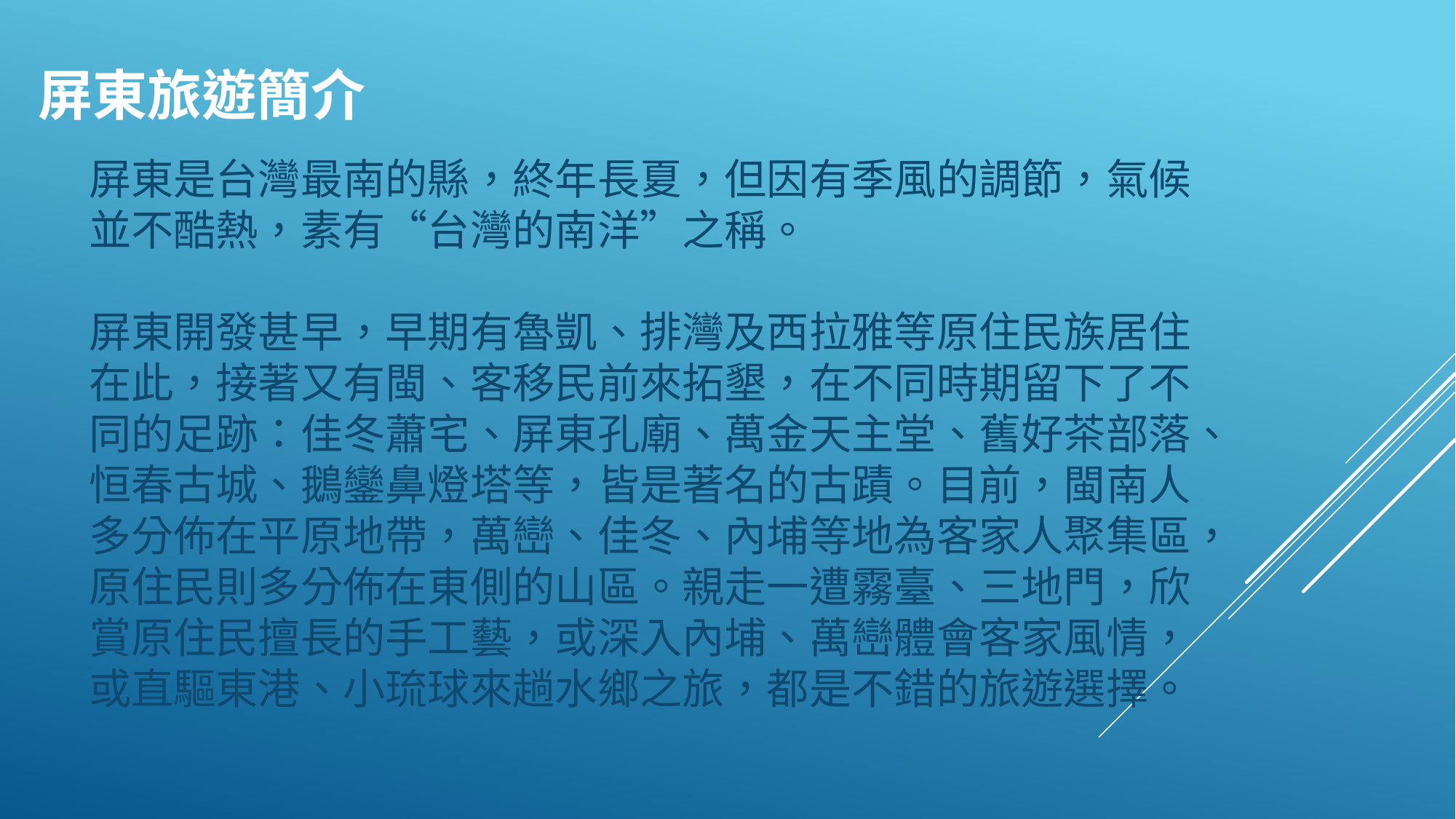

# 屏東旅遊簡介
屏東是台灣最南的縣，終年長夏，但因有季風的調節，氣候並不酷熱，素有“台灣的南洋”之稱。
屏東開發甚早，早期有魯凱、排灣及西拉雅等原住民族居住在此，接著又有閩、客移民前來拓墾，在不同時期留下了不同的足跡：佳冬蕭宅、屏東孔廟、萬金天主堂、舊好茶部落、恒春古城、鵝鑾鼻燈塔等，皆是著名的古蹟。目前，閩南人多分佈在平原地帶，萬巒、佳冬、內埔等地為客家人聚集區，原住民則多分佈在東側的山區。親走一遭霧臺、三地門，欣賞原住民擅長的手工藝，或深入內埔、萬巒體會客家風情，或直驅東港、小琉球來趟水鄉之旅，都是不錯的旅遊選擇。